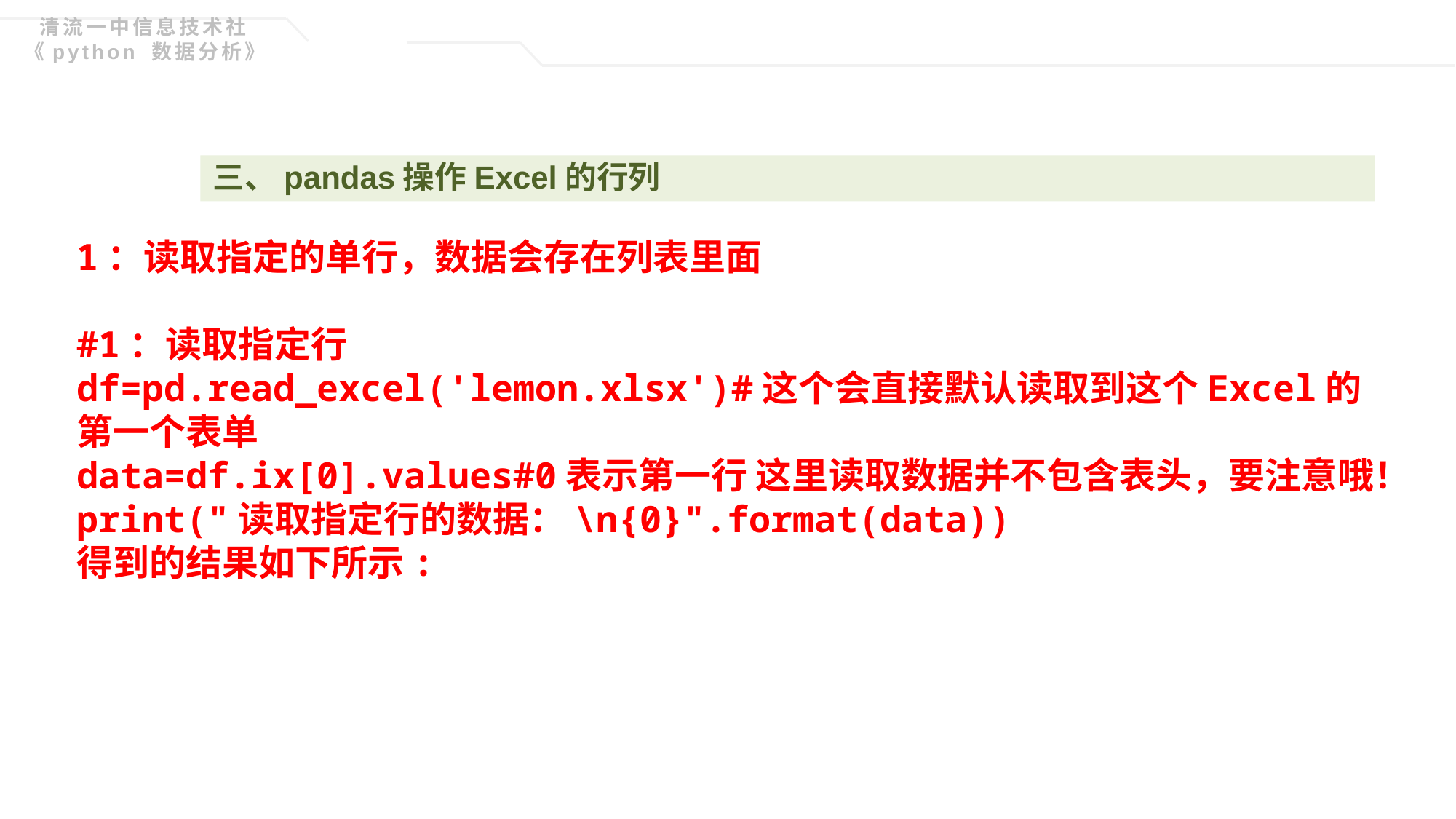

清流一中信息技术社《python 数据分析》
三、pandas操作Excel的行列

1：读取指定的单行，数据会存在列表里面

#1：读取指定行
df=pd.read_excel('lemon.xlsx')#这个会直接默认读取到这个Excel的第一个表单
data=df.ix[0].values#0表示第一行 这里读取数据并不包含表头，要注意哦！
print("读取指定行的数据：\n{0}".format(data))
得到的结果如下所示: